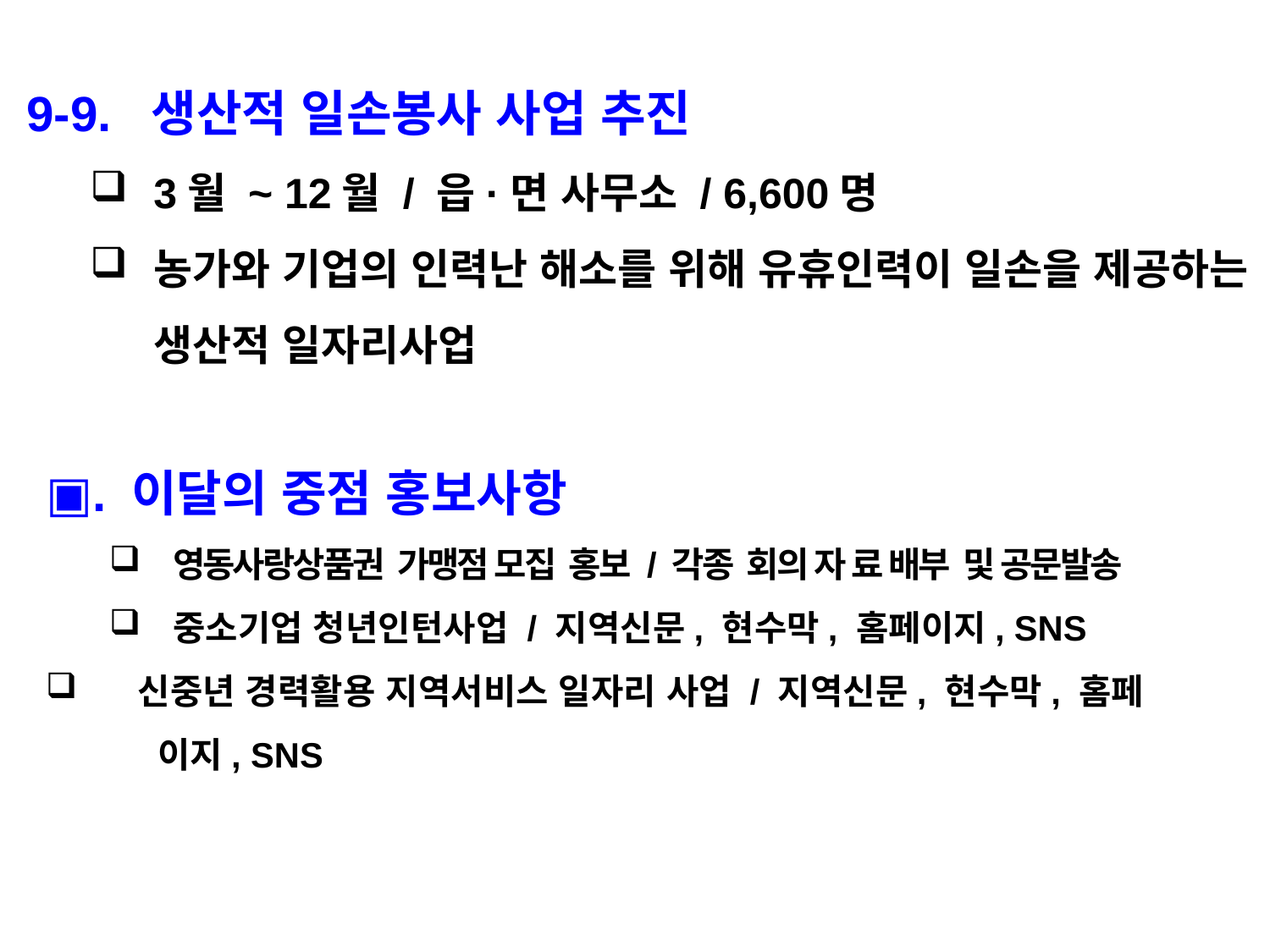

9-9.  생산적 일손봉사 사업 추진
3월 ~ 12월 / 읍·면 사무소 / 6,600명
농가와 기업의 인력난 해소를 위해 유휴인력이 일손을 제공하는 생산적 일자리사업
▣. 이달의 중점 홍보사항
영동사랑상품권  가맹점 모집  홍보 / 각종  회의 자 료 배부  및 공문발송
중소기업 청년인턴사업 / 지역신문, 현수막, 홈페이지, SNS
  신중년 경력활용 지역서비스 일자리 사업 / 지역신문, 현수막, 홈페
    이지, SNS